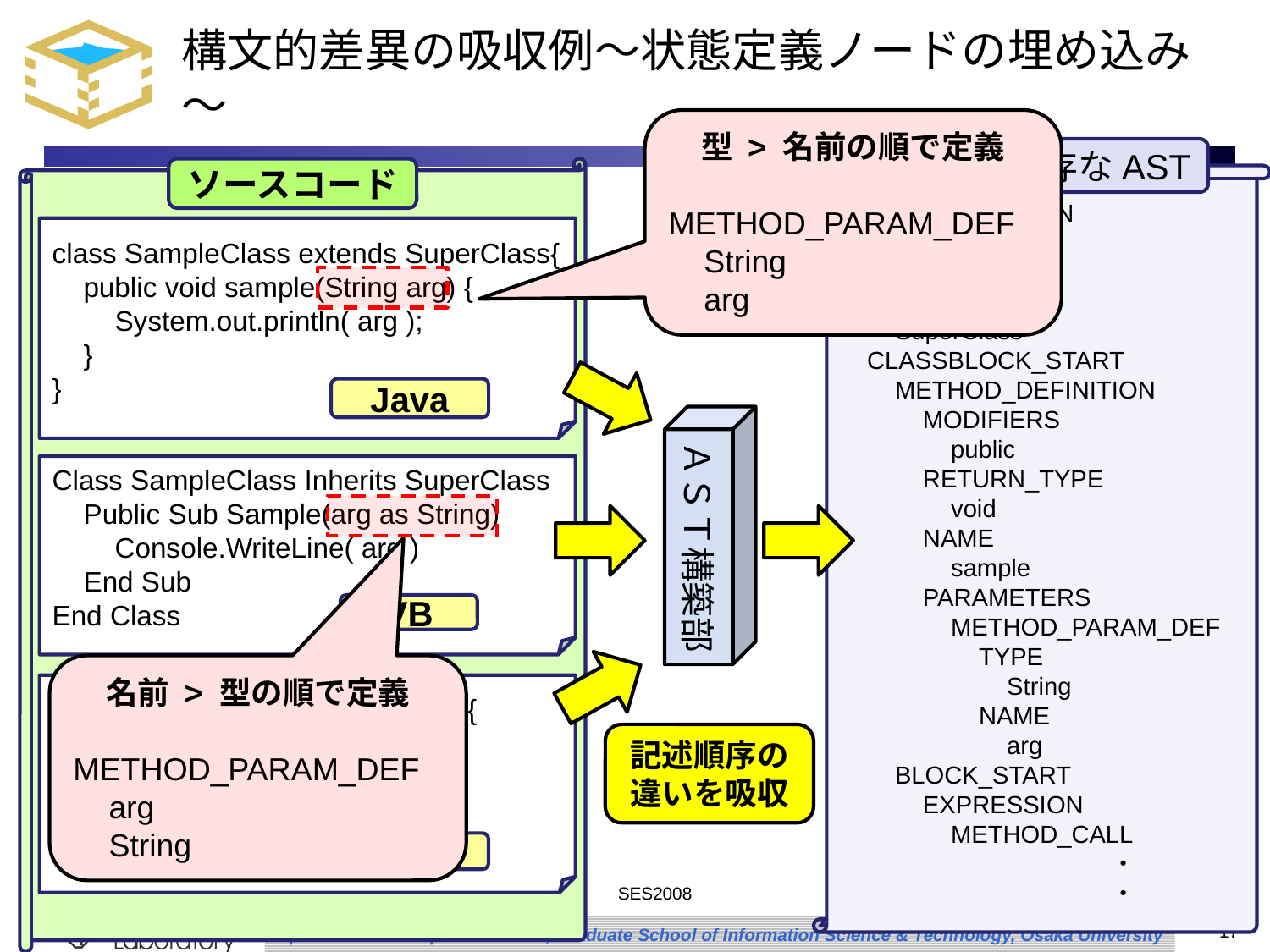

# 構文的差異の吸収例～状態定義ノードの埋め込み～
型 > 名前の順で定義

METHOD_PARAM_DEF
    String
    arg
言語非依存なAST

ソースコード
class SampleClass extends SuperClass{
    public void sample(String arg) {
        System.out.println( arg );
    }
}
Java
Class SampleClass Inherits SuperClass
    Public Sub Sample(arg as String)
        Console.WriteLine( arg )
    End Sub
End Class
VB
class SampleClass : SuperClass {
    public void sample(String arg){
         Console.WriteLine( arg );
    }
}
C#
CLASS_DEFINITION
    NAME
        SampleClass
    INHERITANCE
        SuperClass
    CLASSBLOCK_START
        METHOD_DEFINITION
            MODIFIERS
                public
            RETURN_TYPE
                void
            NAME
                sample
            PARAMETERS
                METHOD_PARAM_DEF
                    TYPE
                        String
                    NAME
                        arg
        BLOCK_START
            EXPRESSION
                METHOD_CALL
　　　　　　　　　　　・
　　　　　　　　　　　・

ＡＳＴ構築部

名前 > 型の順で定義

METHOD_PARAM_DEF
    arg
    String
記述順序の
違いを吸収
SES2008
2008/9/2
17